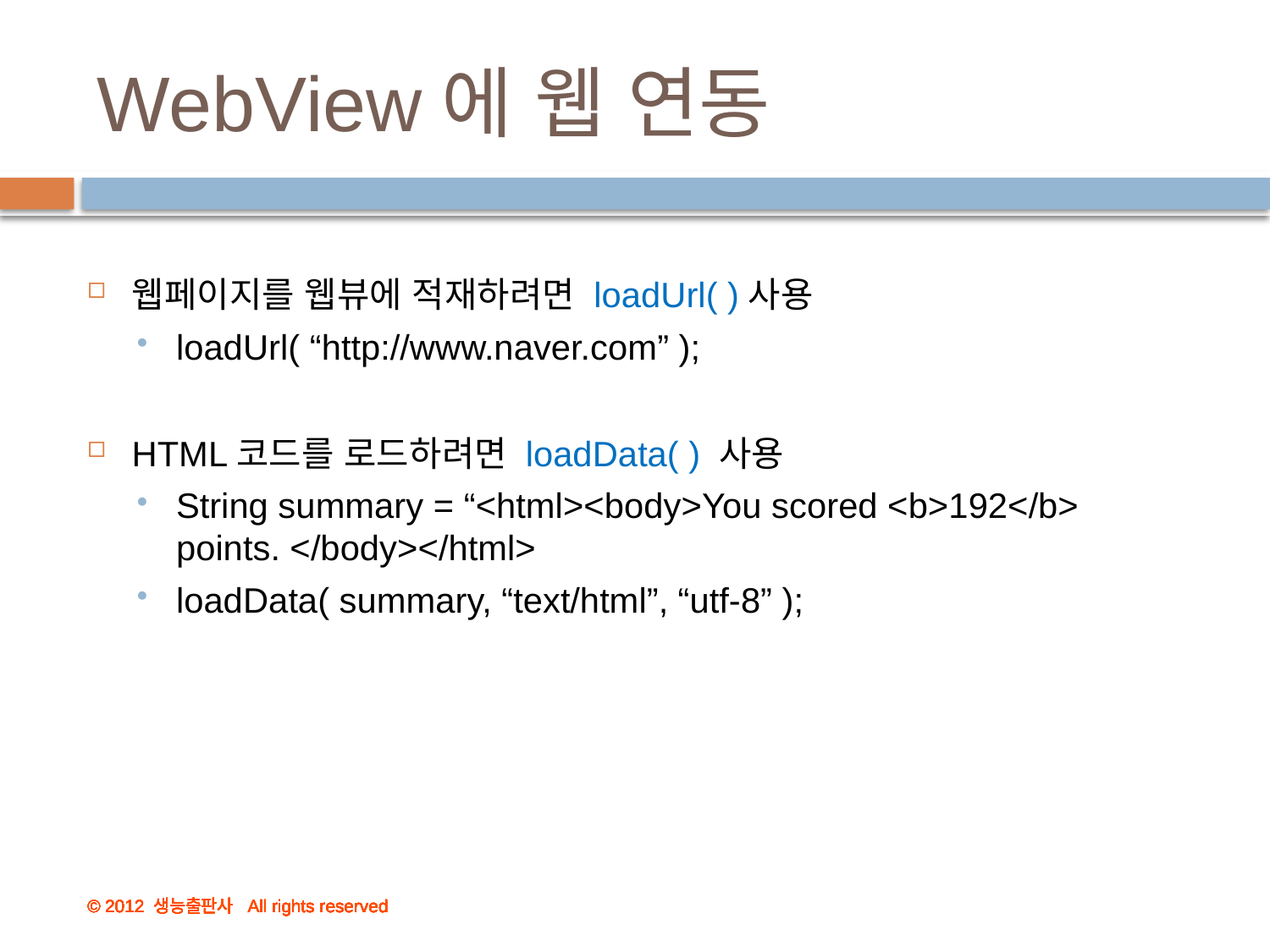

# WebView에 웹 연동
웹페이지를 웹뷰에 적재하려면 loadUrl( )사용
loadUrl( “http://www.naver.com” );

HTML코드를 로드하려면 loadData( ) 사용
String summary = “<html><body>You scored <b>192</b> points. </body></html>
loadData( summary, “text/html”, “utf-8” );